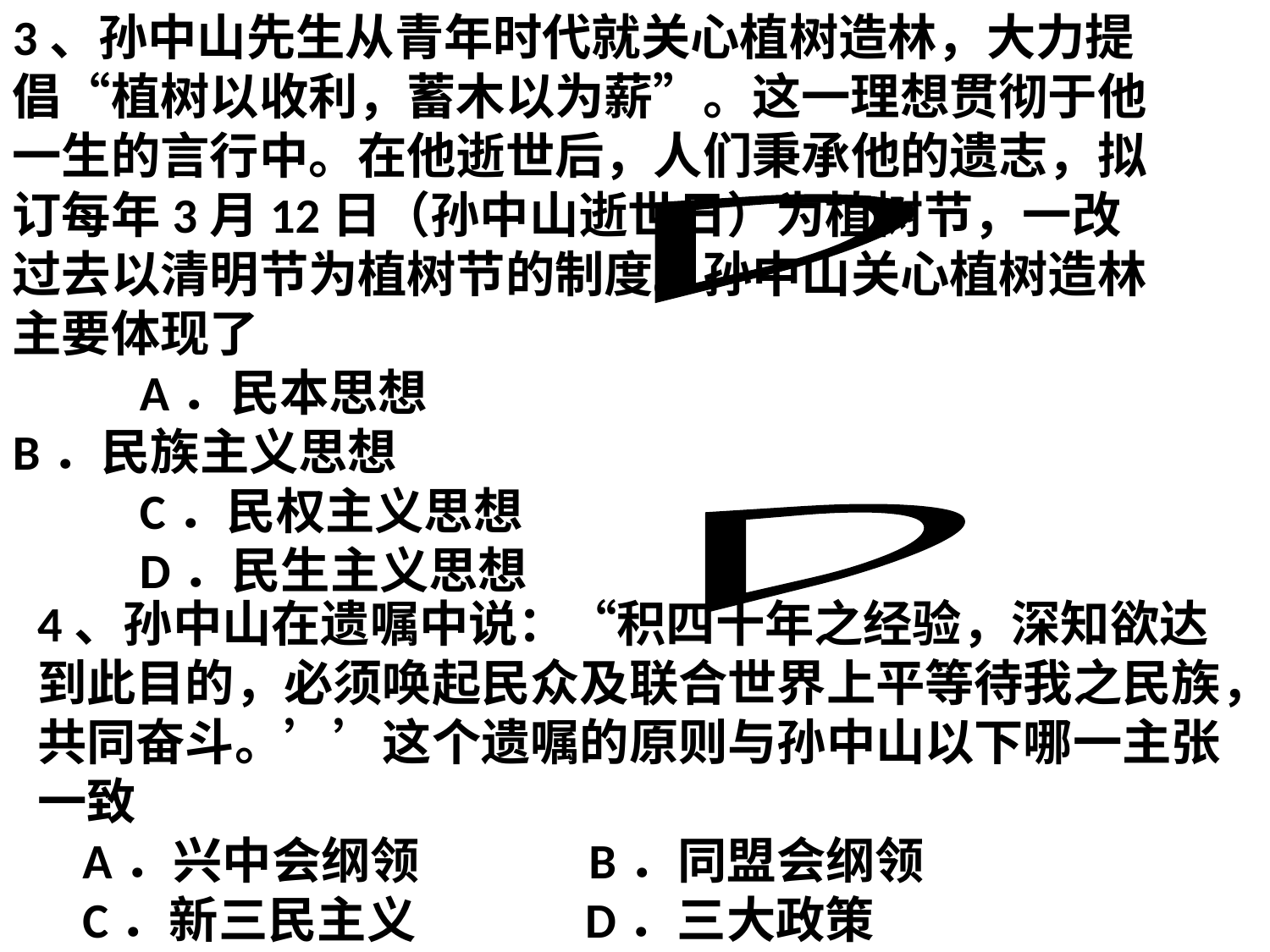

3、孙中山先生从青年时代就关心植树造林，大力提倡“植树以收利，蓄木以为薪”。这一理想贯彻于他一生的言行中。在他逝世后，人们秉承他的遗志，拟订每年3月12日（孙中山逝世日）为植树节，一改过去以清明节为植树节的制度。孙中山关心植树造林主要体现了
	A．民本思想            					B．民族主义思想
	C．民权主义思想   						D．民生主义思想
D
D
4、孙中山在遗嘱中说：“积四十年之经验，深知欲达到此目的，必须唤起民众及联合世界上平等待我之民族，共同奋斗。’’这个遗嘱的原则与孙中山以下哪一主张一致
    A．兴中会纲领              B．同盟会纲领
    C．新三民主义              D．三大政策